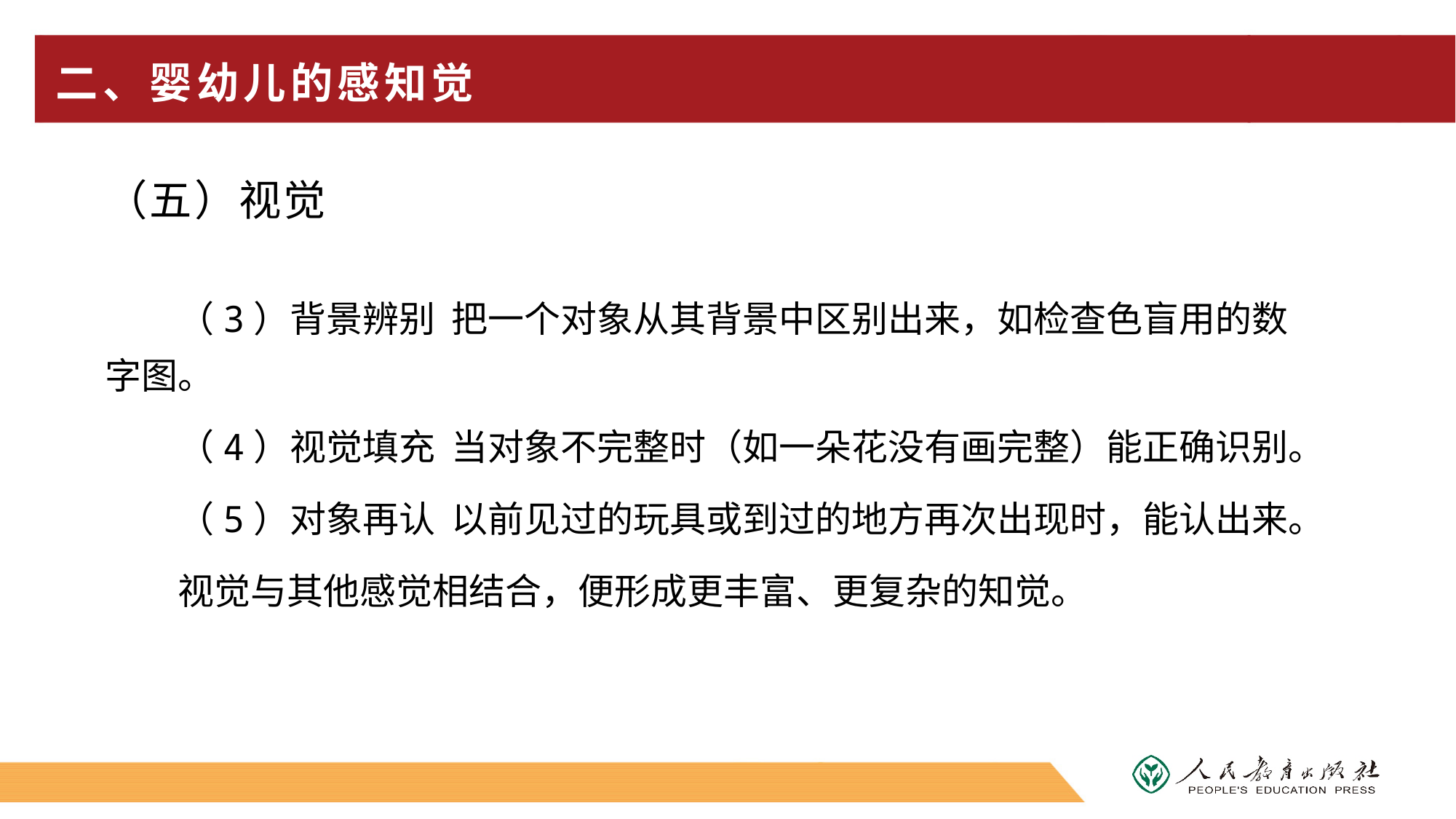

# 二、婴幼儿的感知觉
（五）视觉
（3）背景辨别  把一个对象从其背景中区别出来，如检查色盲用的数字图。
（4）视觉填充  当对象不完整时（如一朵花没有画完整）能正确识别。
（5）对象再认  以前见过的玩具或到过的地方再次出现时，能认出来。
视觉与其他感觉相结合，便形成更丰富、更复杂的知觉。